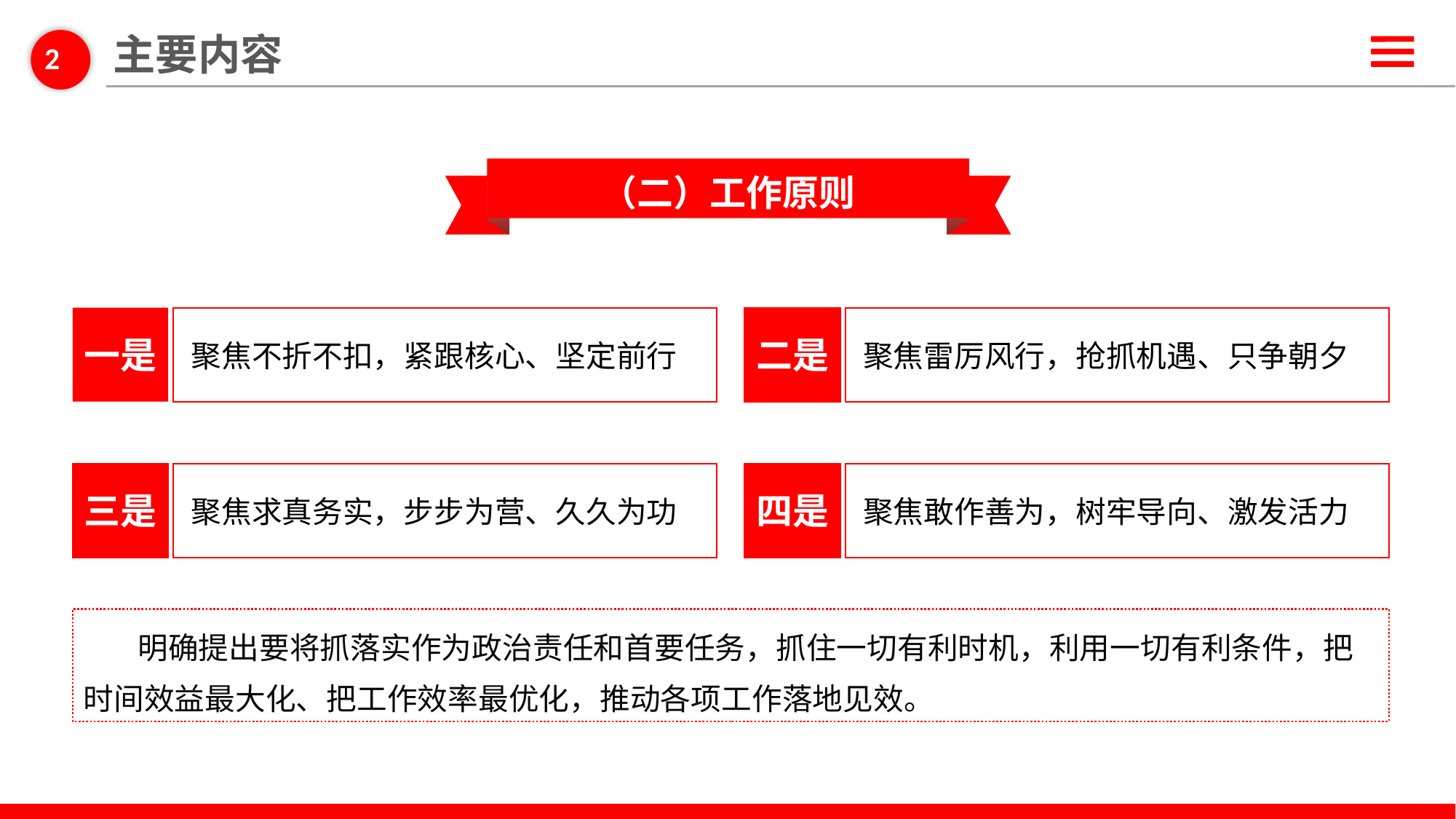

主要内容

2
（二）工作原则

一是

聚焦不折不扣，紧跟核心、坚定前行

二是

聚焦雷厉风行，抢抓机遇、只争朝夕

三是

聚焦求真务实，步步为营、久久为功

四是

聚焦敢作善为，树牢导向、激发活力
       明确提出要将抓落实作为政治责任和首要任务，抓住一切有利时机，利用一切有利条件，把时间效益最大化、把工作效率最优化，推动各项工作落地见效。